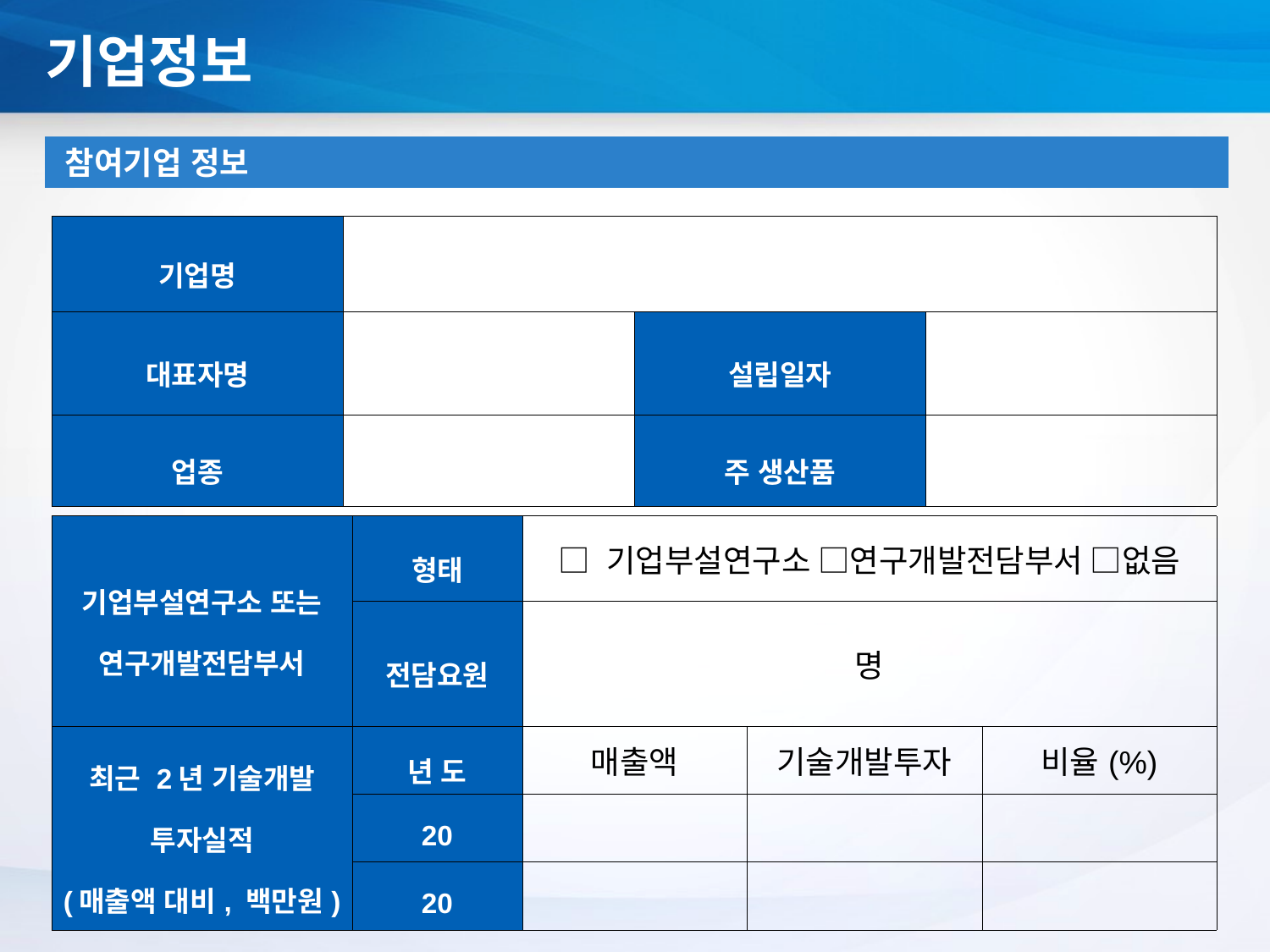

기업정보
참여기업 정보
| 기업명 |  |  |  |
| --- | --- | --- | --- |
| 대표자명 |  | 설립일자 |  |
| 업종 |  | 주 생산품 |  |
| 기업부설연구소 또는 연구개발전담부서 | 형태 | □ 기업부설연구소 □연구개발전담부서 □없음 |  |  |
| --- | --- | --- | --- | --- |
|  | 전담요원 | 명 |  |  |
| 최근 2년 기술개발 투자실적 (매출액 대비, 백만원) | 년 도 | 매출액 | 기술개발투자 | 비율(%) |
|  | 20 |  |  |  |
|  | 20 |  |  |  |